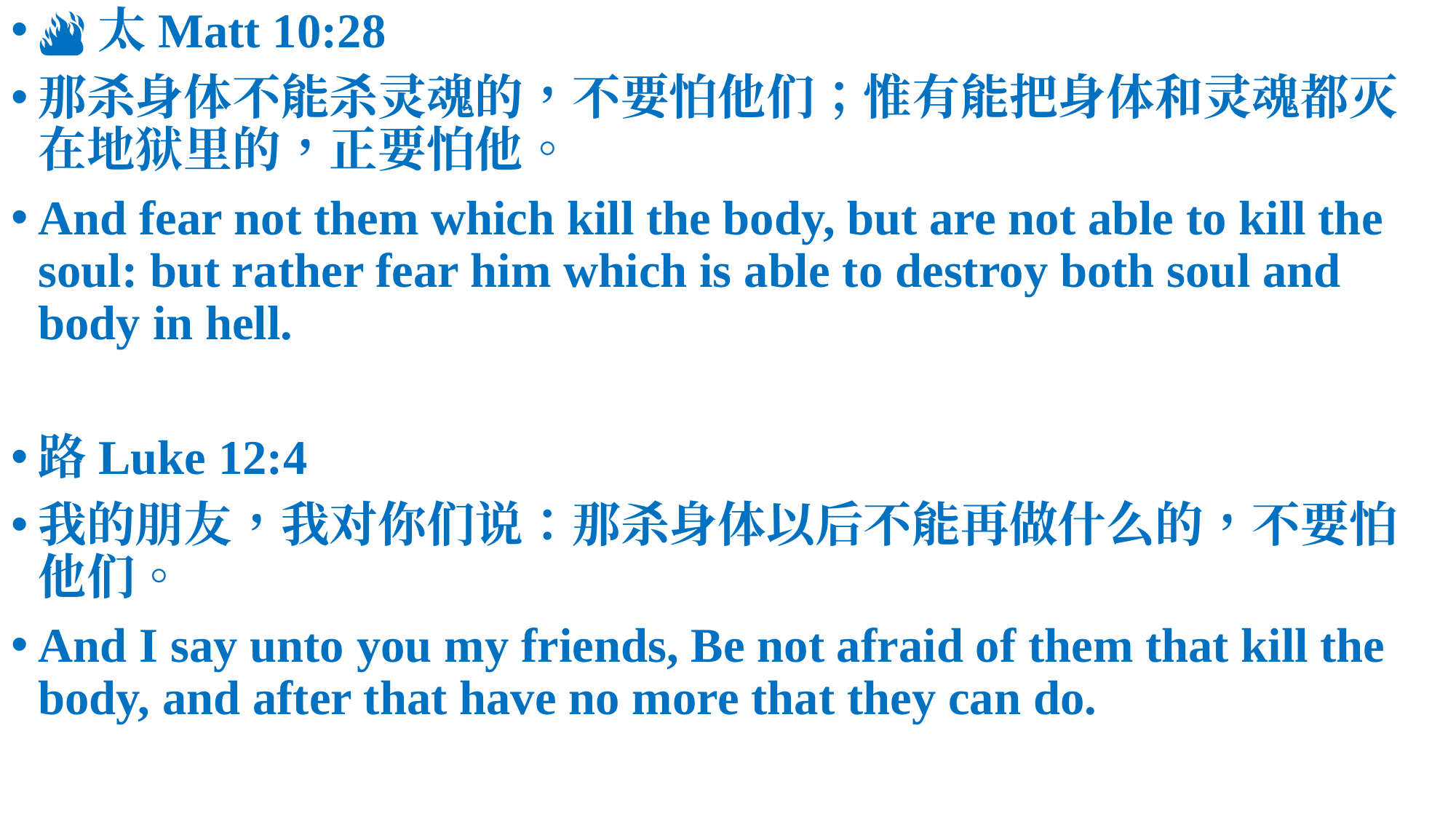

🔥太Matt 10:28
那杀身体不能杀灵魂的，不要怕他们；惟有能把身体和灵魂都灭在地狱里的，正要怕他。
And fear not them which kill the body, but are not able to kill the soul: but rather fear him which is able to destroy both soul and body in hell.

路Luke 12:4
我的朋友，我对你们说：那杀身体以后不能再做什么的，不要怕他们。
And I say unto you my friends, Be not afraid of them that kill the body, and after that have no more that they can do.